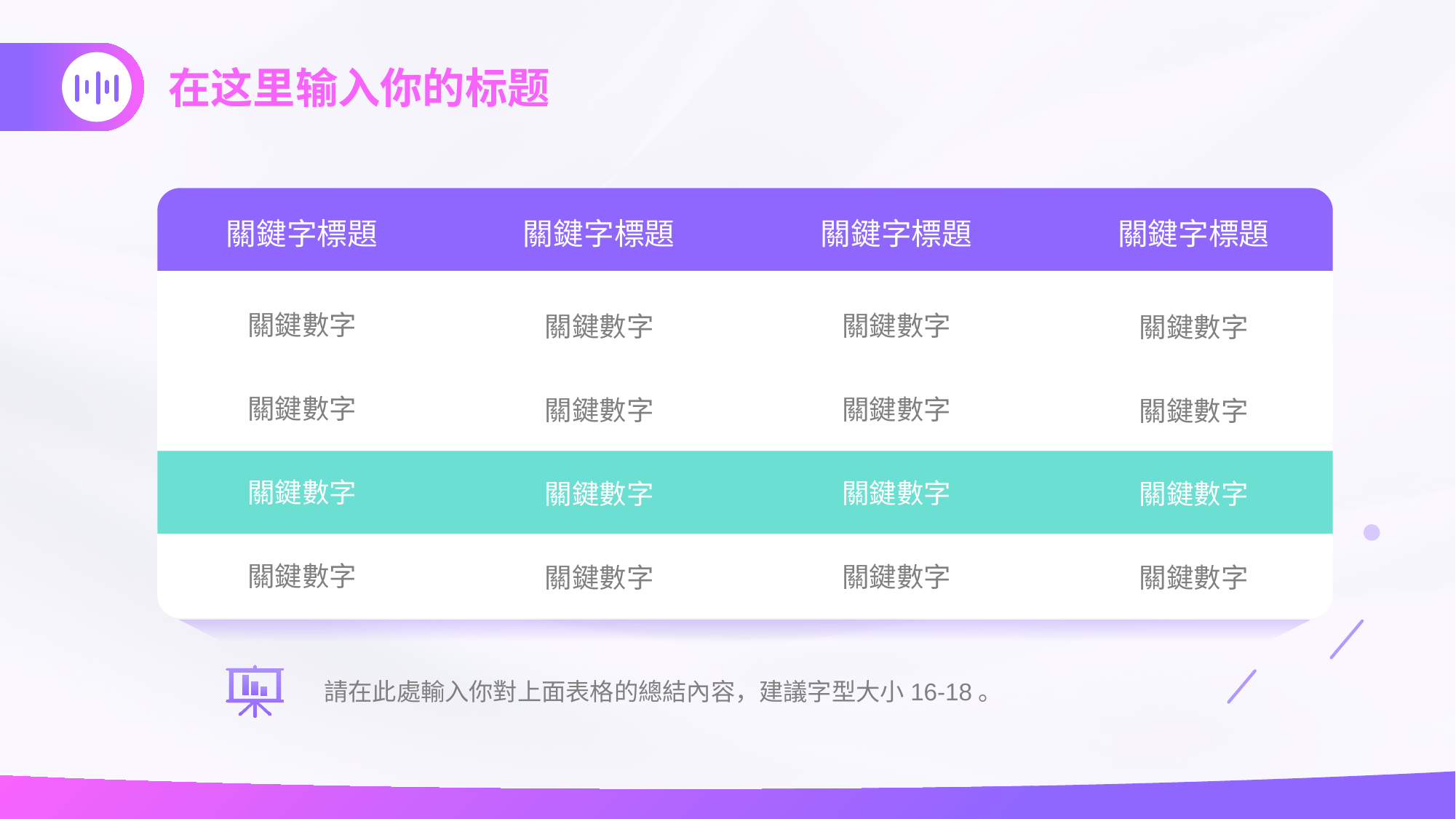

關鍵字標題
關鍵字標題
關鍵字標題
關鍵字標題
關鍵數字
關鍵數字
關鍵數字
關鍵數字
關鍵數字
關鍵數字
關鍵數字
關鍵數字
關鍵數字
關鍵數字
關鍵數字
關鍵數字
關鍵數字
關鍵數字
關鍵數字
關鍵數字

請在此處輸入你對上面表格的總結內容，建議字型大小16-18。